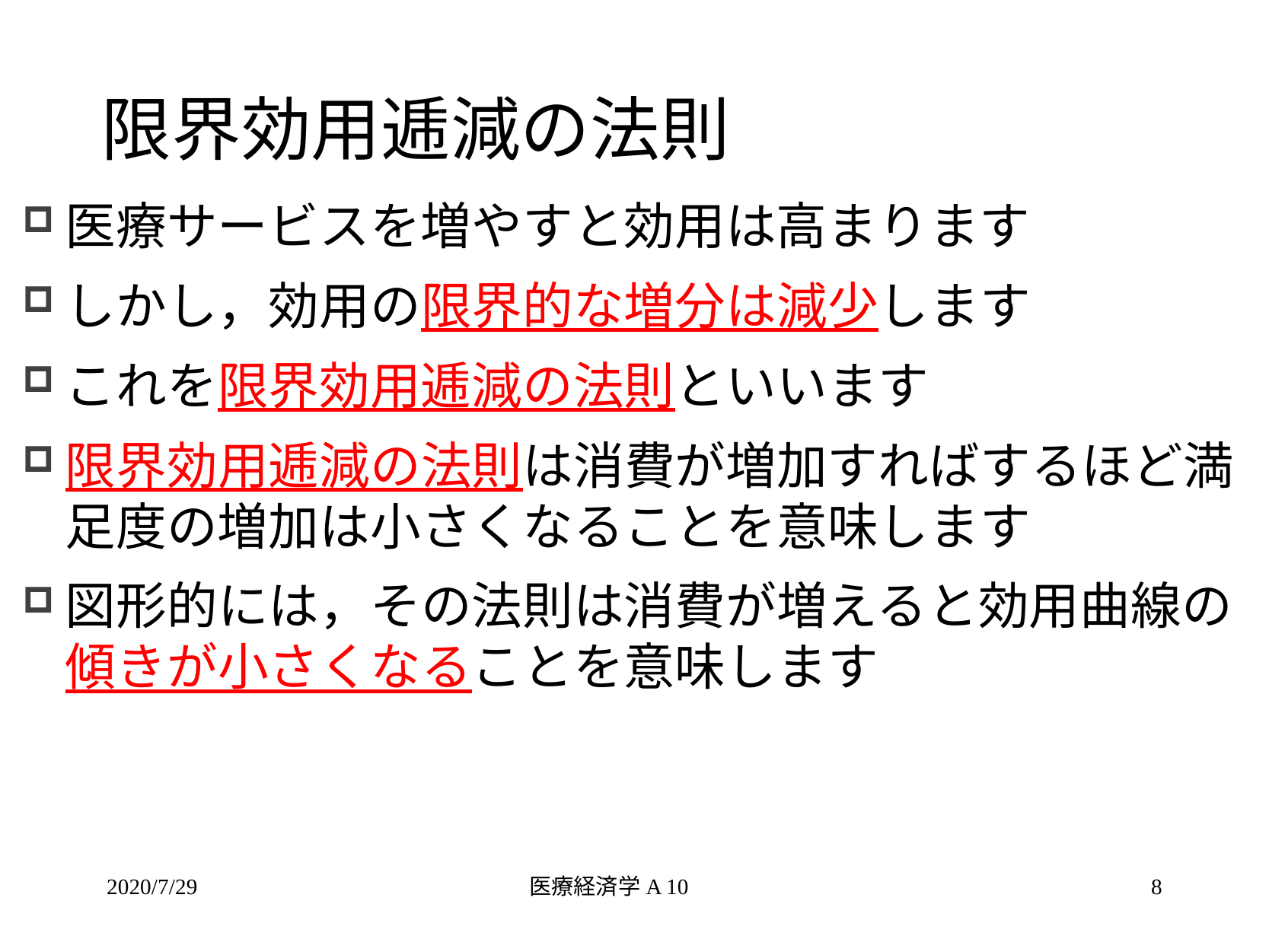

# 限界効用逓減の法則
医療サービスを増やすと効用は高まります
しかし，効用の限界的な増分は減少します
これを限界効用逓減の法則といいます
限界効用逓減の法則は消費が増加すればするほど満足度の増加は小さくなることを意味します
図形的には，その法則は消費が増えると効用曲線の傾きが小さくなることを意味します

2020/7/29
医療経済学A 10
8